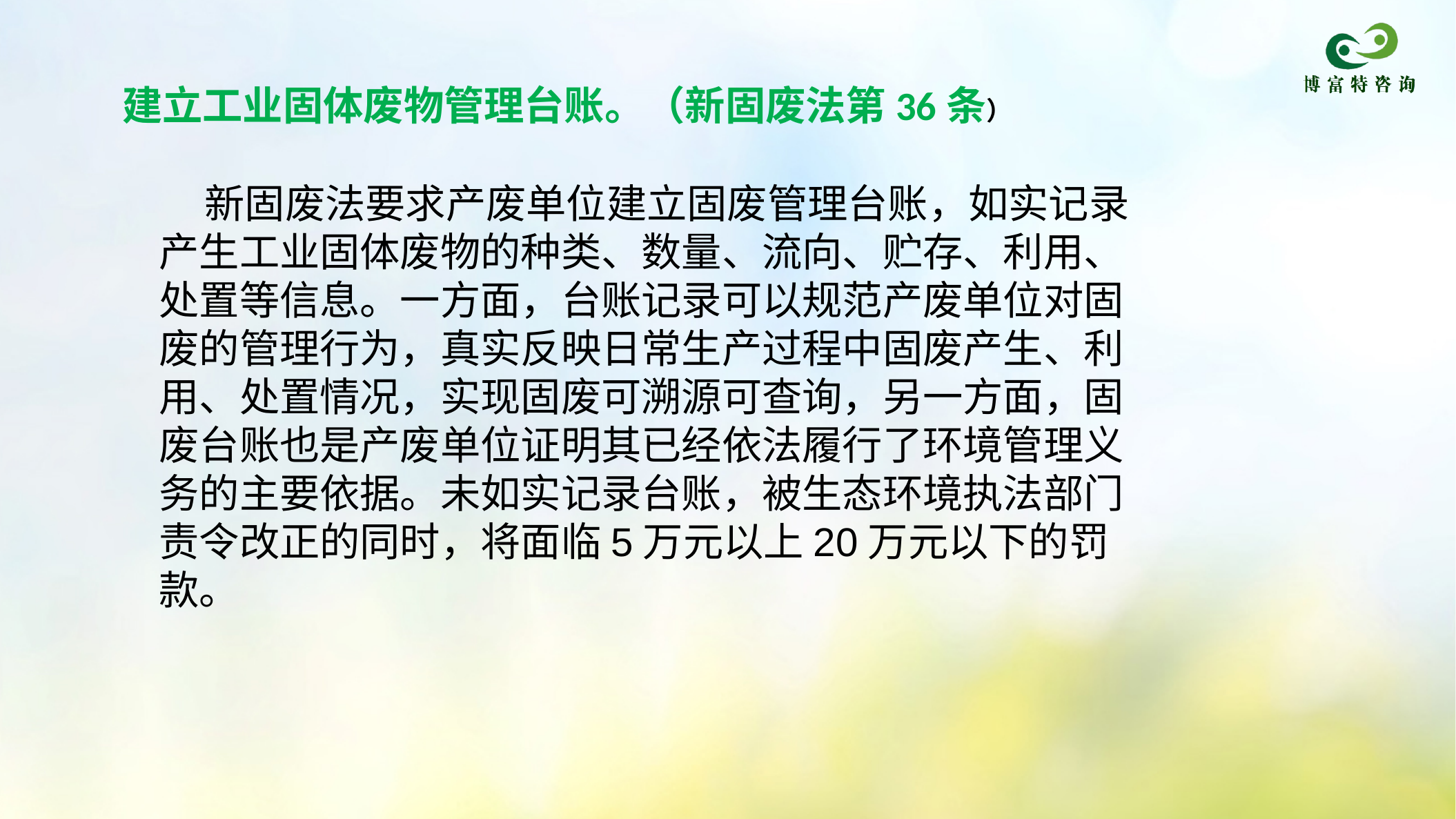

建立工业固体废物管理台账。（新固废法第36条）
    新固废法要求产废单位建立固废管理台账，如实记录产生工业固体废物的种类、数量、流向、贮存、利用、处置等信息。一方面，台账记录可以规范产废单位对固废的管理行为，真实反映日常生产过程中固废产生、利用、处置情况，实现固废可溯源可查询，另一方面，固废台账也是产废单位证明其已经依法履行了环境管理义务的主要依据。未如实记录台账，被生态环境执法部门责令改正的同时，将面临5万元以上20万元以下的罚款。
34